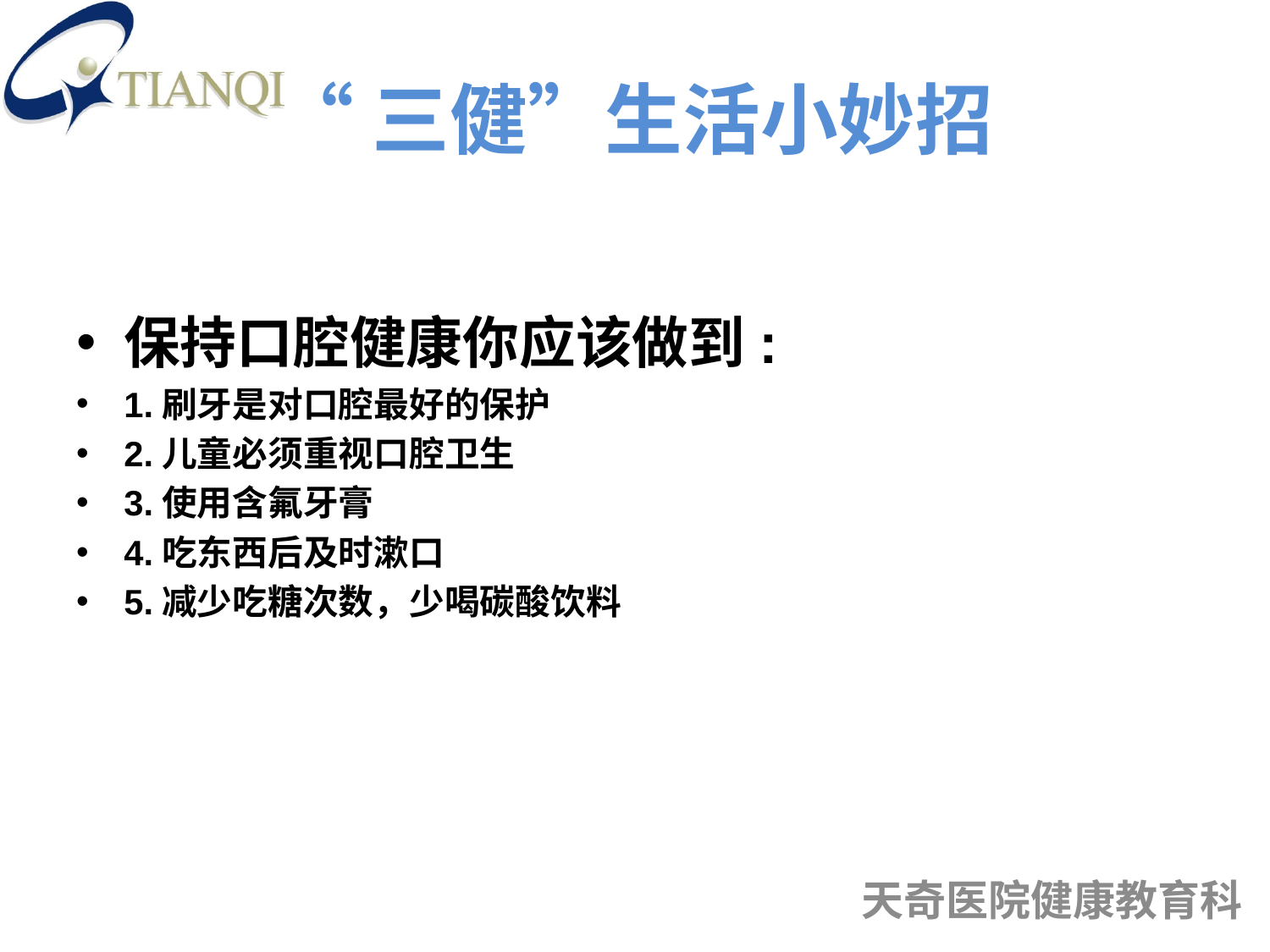

# “三健”生活小妙招

保持口腔健康你应该做到:
1.刷牙是对口腔最好的保护
2.儿童必须重视口腔卫生
3.使用含氟牙膏
4.吃东西后及时漱口
5.减少吃糖次数，少喝碳酸饮料